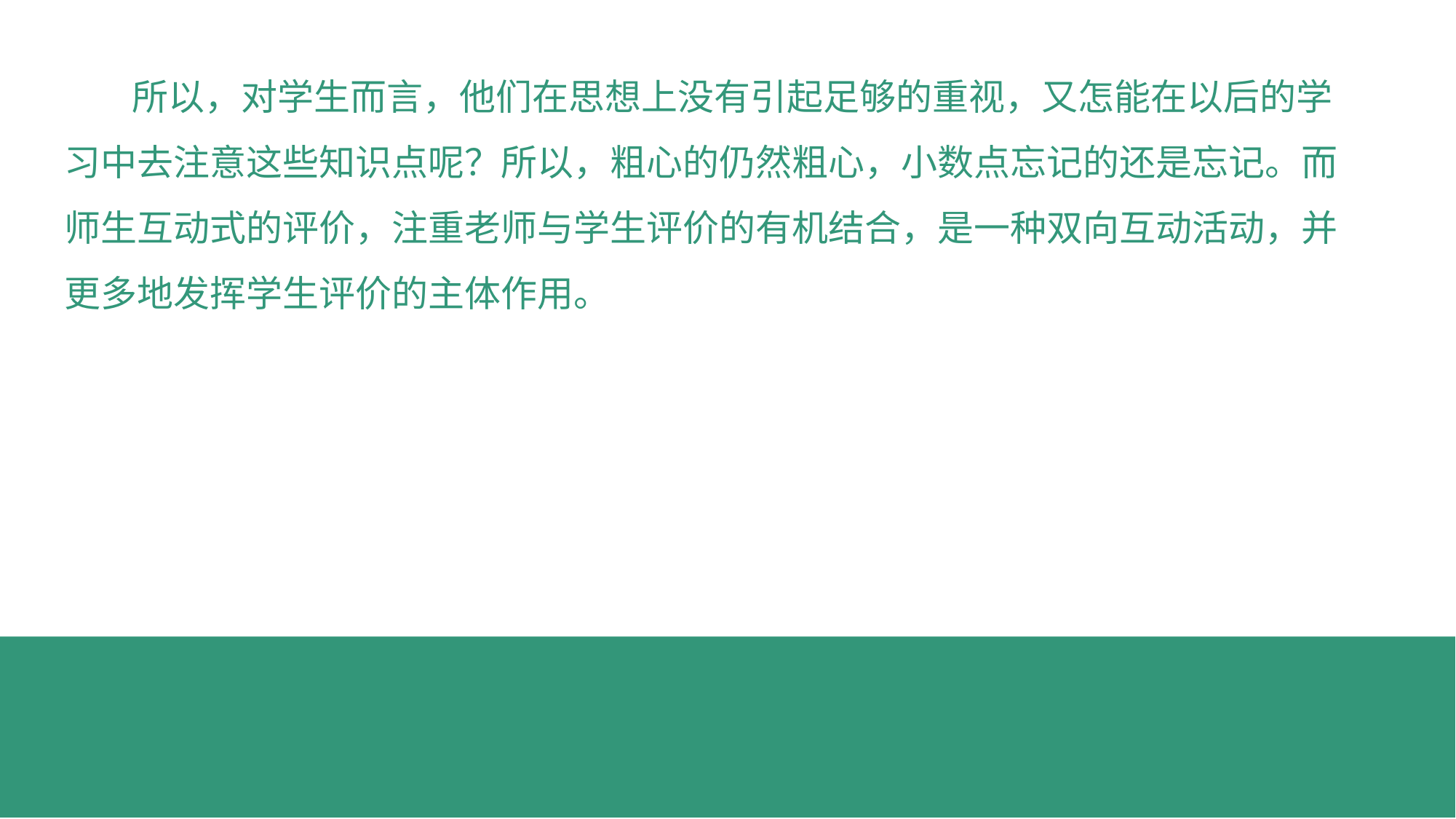

所以，对学生而言，他们在思想上没有引起足够的重视，又怎能在以后的学习中去注意这些知识点呢？所以，粗心的仍然粗心，小数点忘记的还是忘记。而师生互动式的评价，注重老师与学生评价的有机结合，是一种双向互动活动，并更多地发挥学生评价的主体作用。